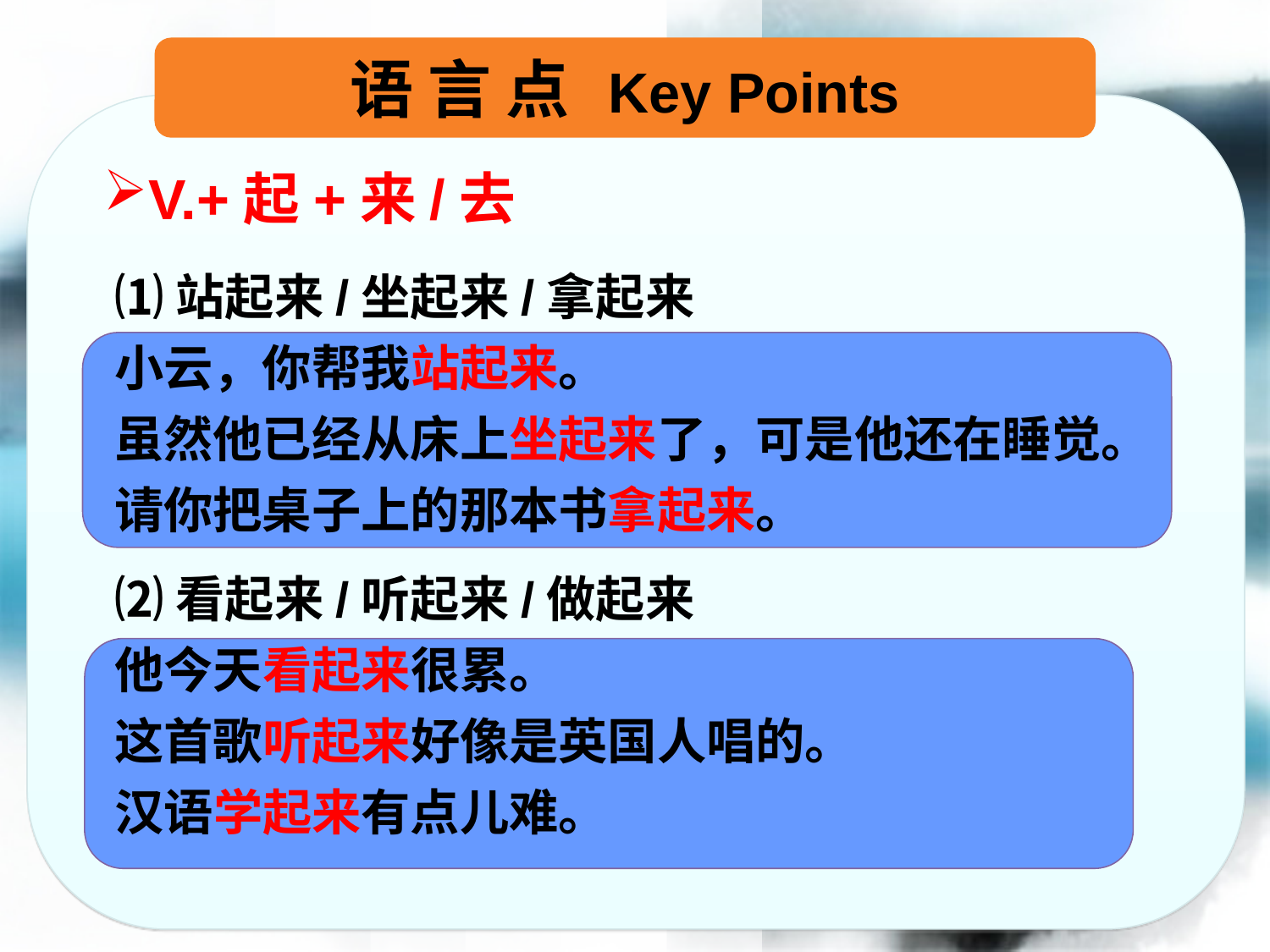

语 言 点  Key Points

V.+起+来/去
⑴站起来/坐起来/拿起来
小云，你帮我站起来。
虽然他已经从床上坐起来了，可是他还在睡觉。
请你把桌子上的那本书拿起来。
⑵看起来/听起来/做起来
他今天看起来很累。
这首歌听起来好像是英国人唱的。
汉语学起来有点儿难。